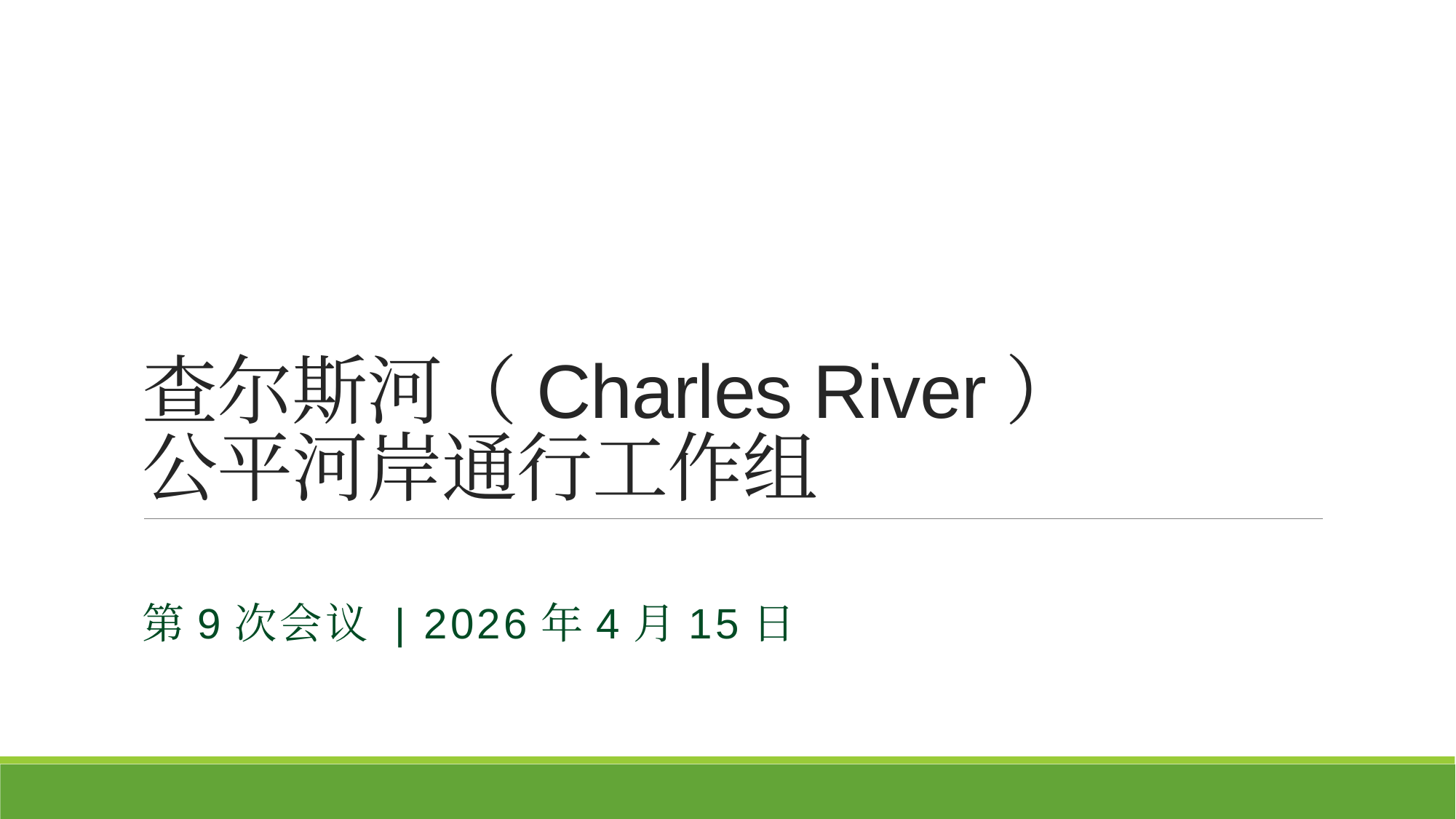

# 查尔斯河（Charles River） 公平河岸通行工作组

第9次会议 | 2026年4月15日